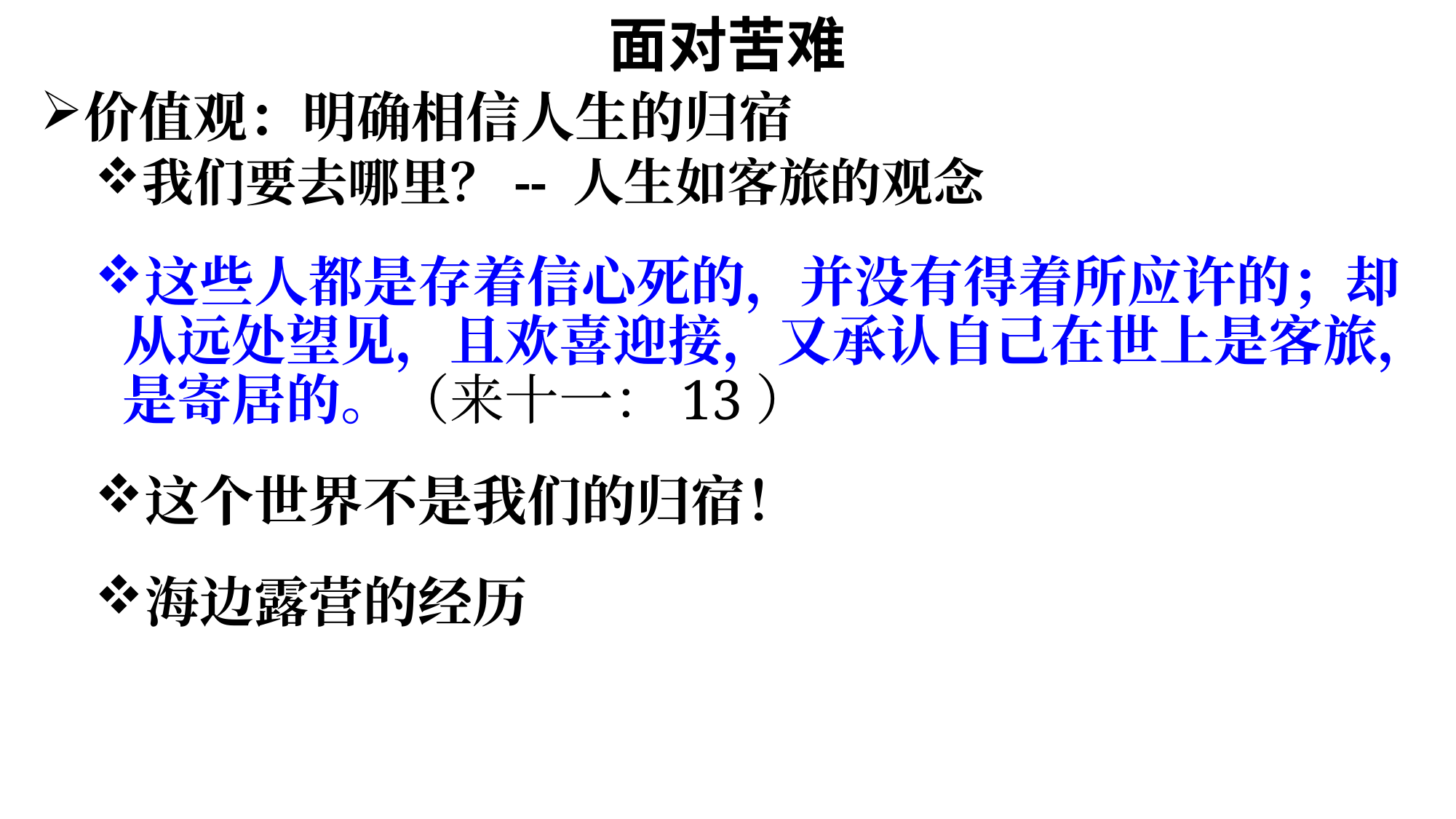

# 面对苦难
价值观：明确相信人生的归宿
我们要去哪里？-- 人生如客旅的观念

这些人都是存着信心死的，并没有得着所应许的；却从远处望见，且欢喜迎接，又承认自己在世上是客旅，是寄居的。（来十一：13）

这个世界不是我们的归宿！

海边露营的经历